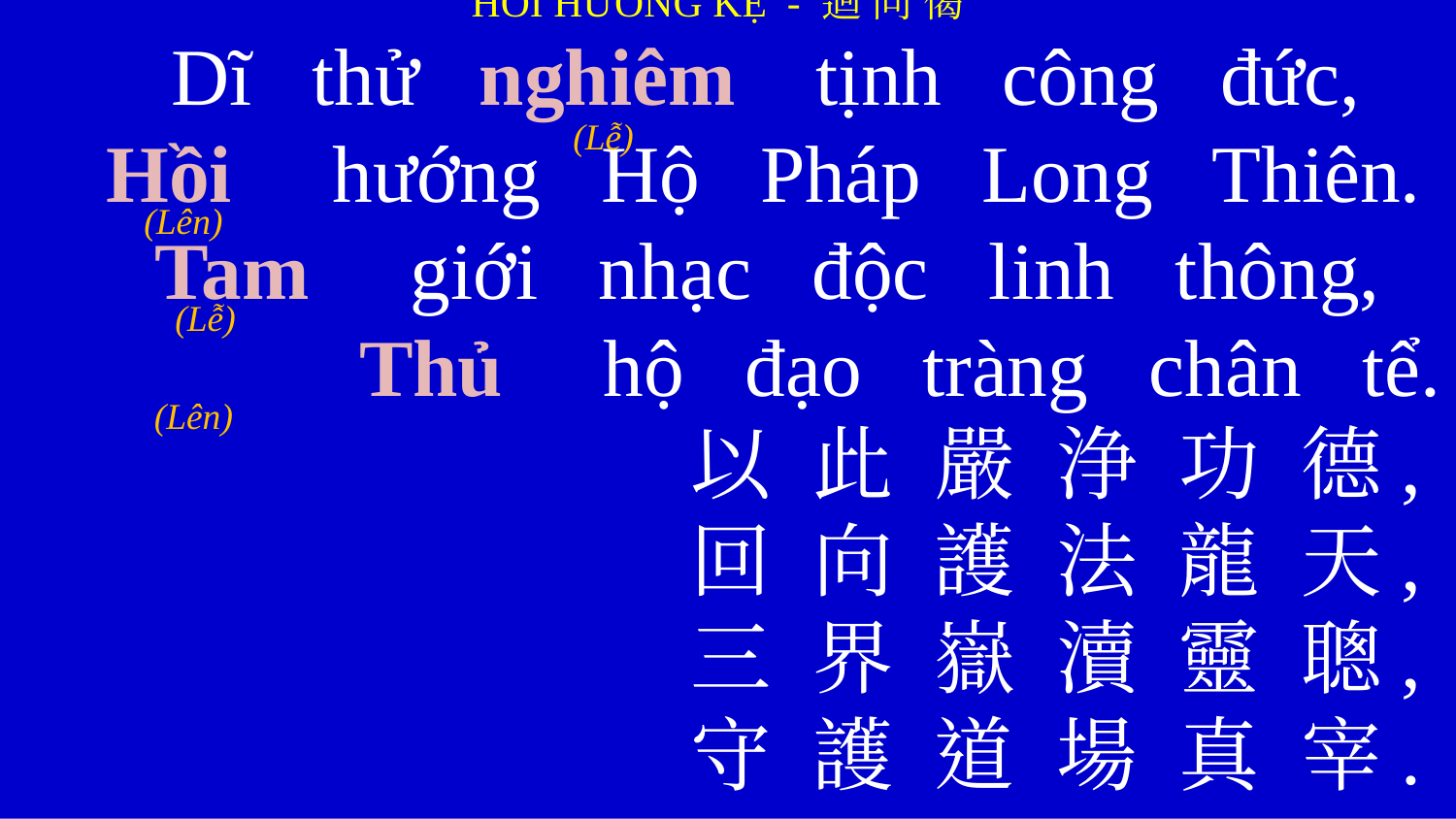

HỒI HƯỚNG KỆ  - 迴 向 偈
Dĩ   thử   nghiêm    tịnh   công   đức,
Hồi     hướng   Hộ   Pháp   Long   Thiên.
Tam     giới   nhạc   độc   linh   thông,
Thủ     hộ   đạo   tràng   chân   tể.
以  此  嚴  浄  功  德,
回  向  護  法  龍  天,
三  界  嶽  瀆  靈  聰,
守  護  道  場  真  宰.

(Lễ)
(Lên)
(Lễ)
(Lên)